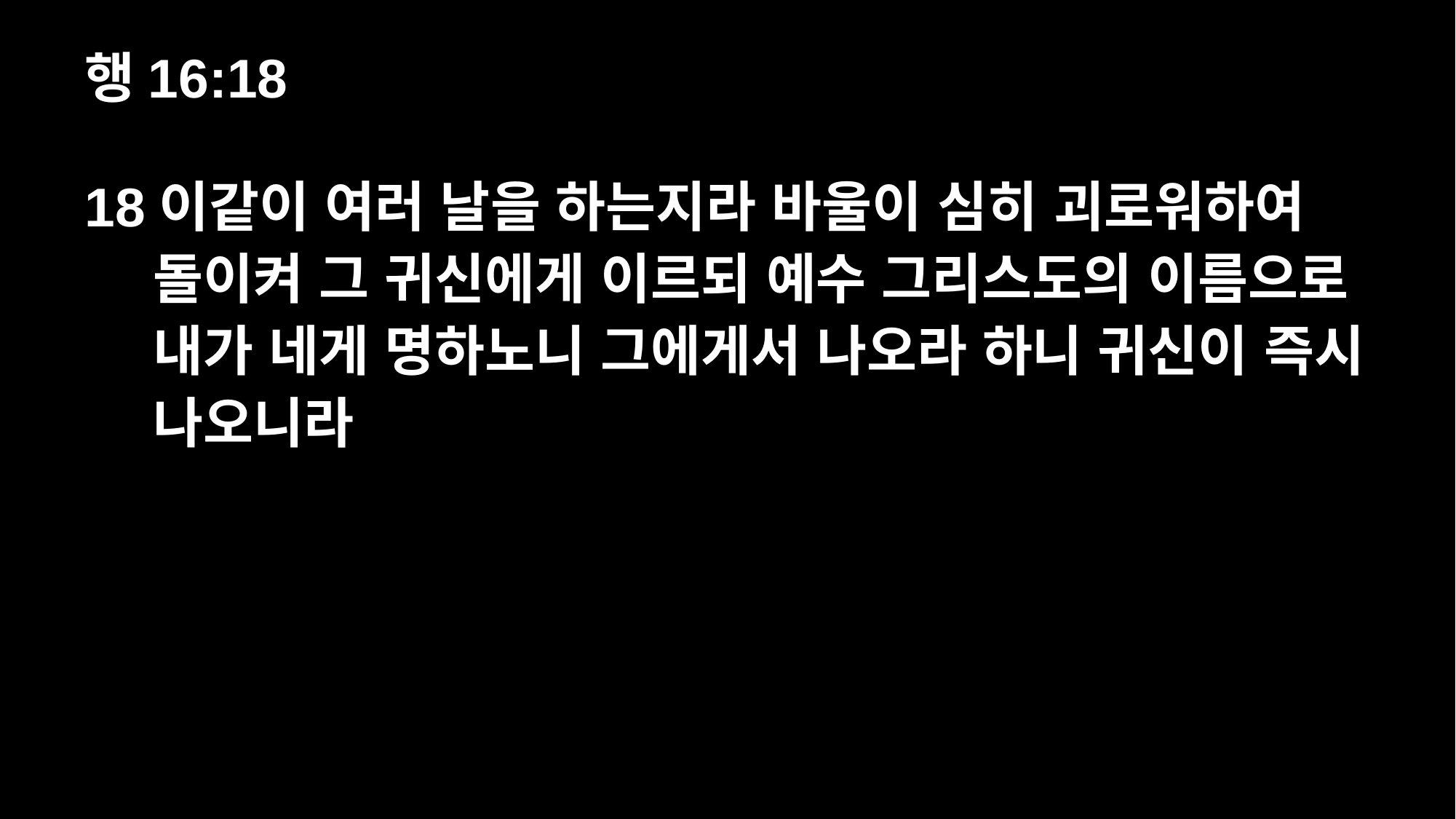

행16:18
18이같이 여러 날을 하는지라 바울이 심히 괴로워하여 돌이켜 그 귀신에게 이르되 예수 그리스도의 이름으로 내가 네게 명하노니 그에게서 나오라 하니 귀신이 즉시 나오니라